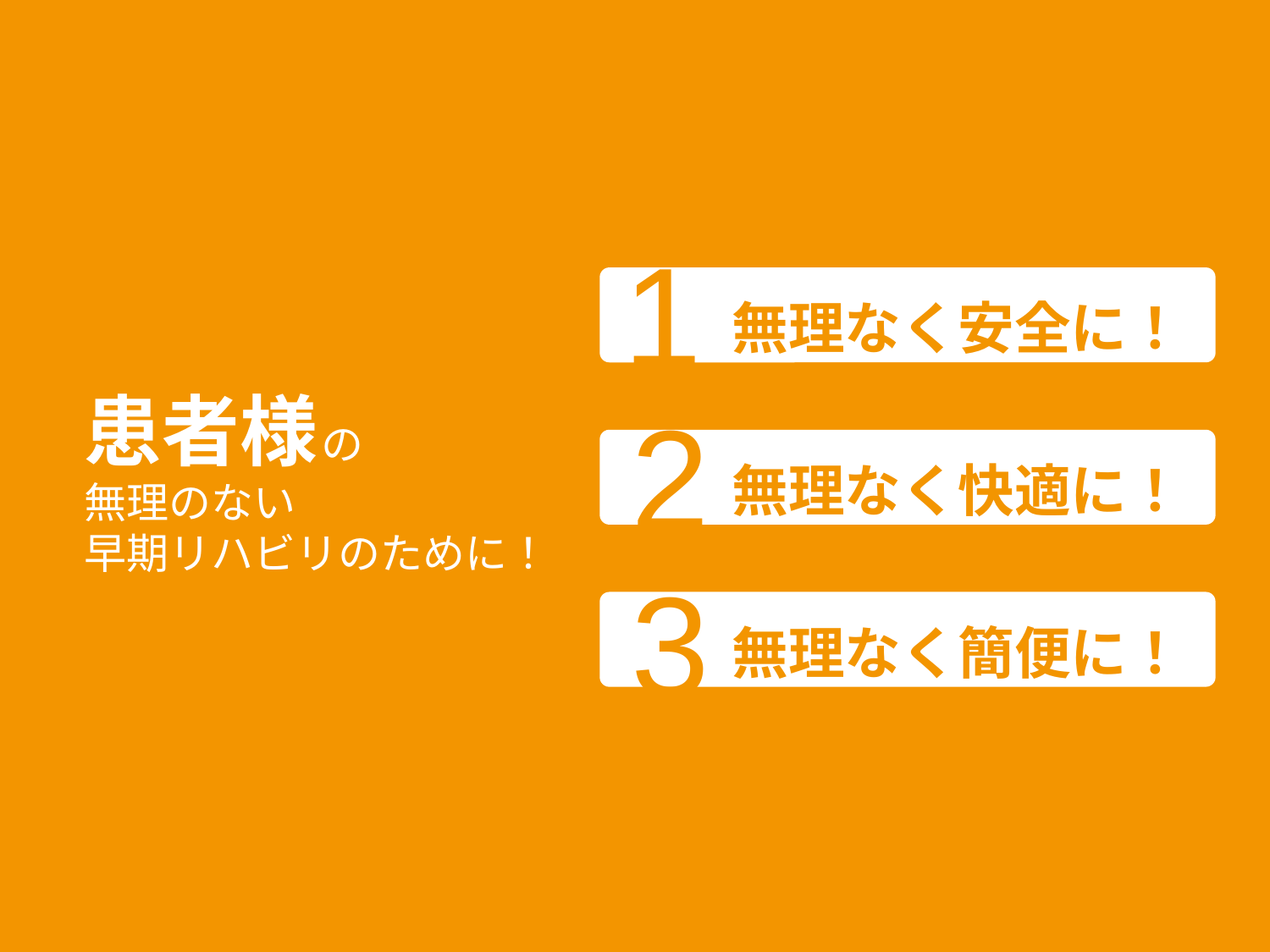

1
        無理なく安全に！
患者様 の
無理のない
早期リハビリのために！
2
        無理なく快適に！
3
        無理なく簡便に！